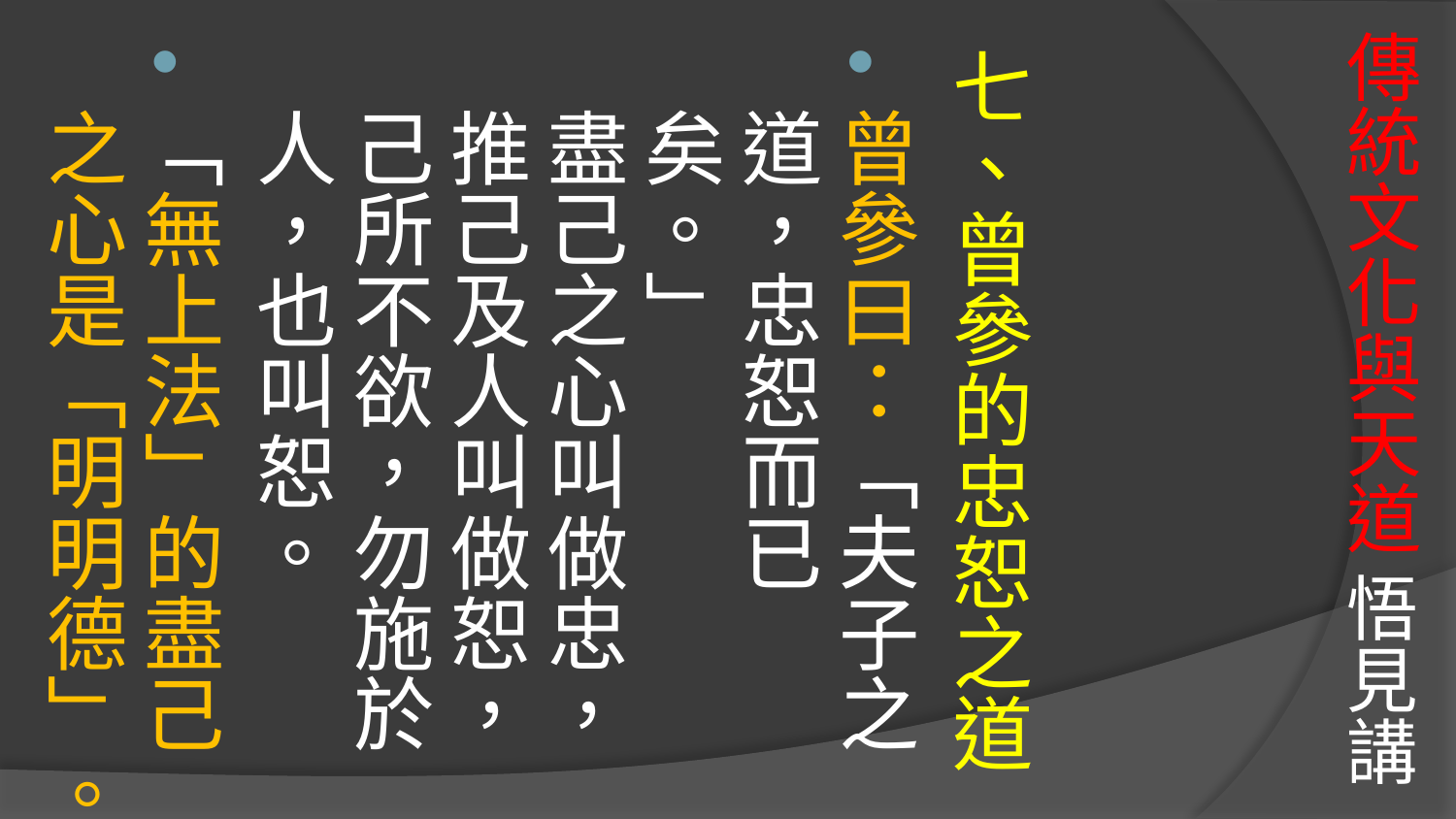

# 傳統文化與天道 悟見講
七、曾參的忠恕之道
曾參曰：「夫子之道，忠恕而已矣。」
盡己之心叫做忠，推己及人叫做恕，己所不欲，勿施於人，也叫恕。
「無上法」的盡己之心是「明明德」。